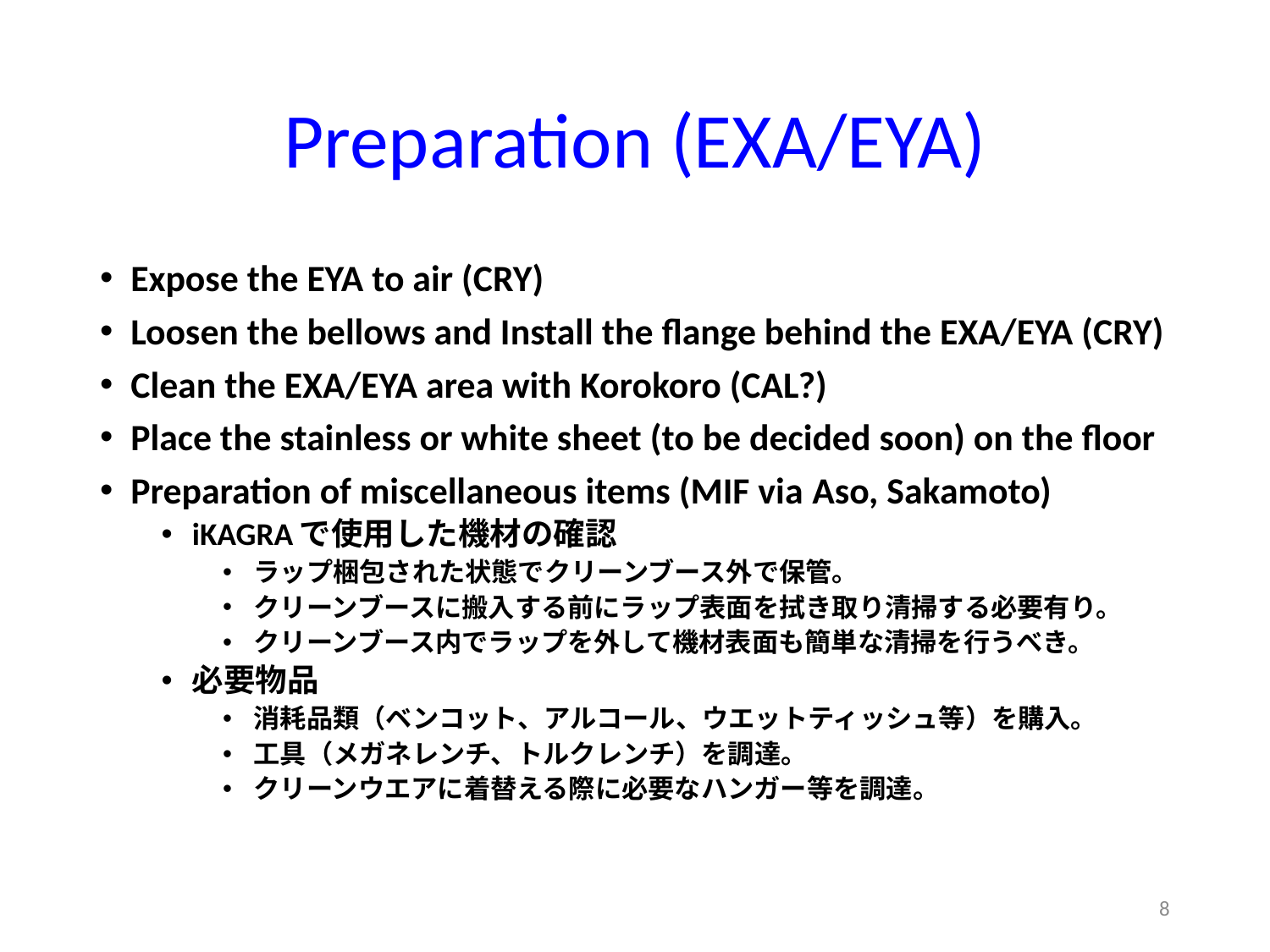

# Preparation (EXA/EYA)
Expose the EYA to air (CRY)
Loosen the bellows and Install the flange behind the EXA/EYA (CRY)
Clean the EXA/EYA area with Korokoro (CAL?)
Place the stainless or white sheet (to be decided soon) on the floor
Preparation of miscellaneous items (MIF via Aso, Sakamoto)
iKAGRAで使用した機材の確認
ラップ梱包された状態でクリーンブース外で保管。
クリーンブースに搬入する前にラップ表面を拭き取り清掃する必要有り。
クリーンブース内でラップを外して機材表面も簡単な清掃を行うべき。
必要物品
消耗品類（ベンコット、アルコール、ウエットティッシュ等）を購入。
工具（メガネレンチ、トルクレンチ）を調達。
クリーンウエアに着替える際に必要なハンガー等を調達。
8